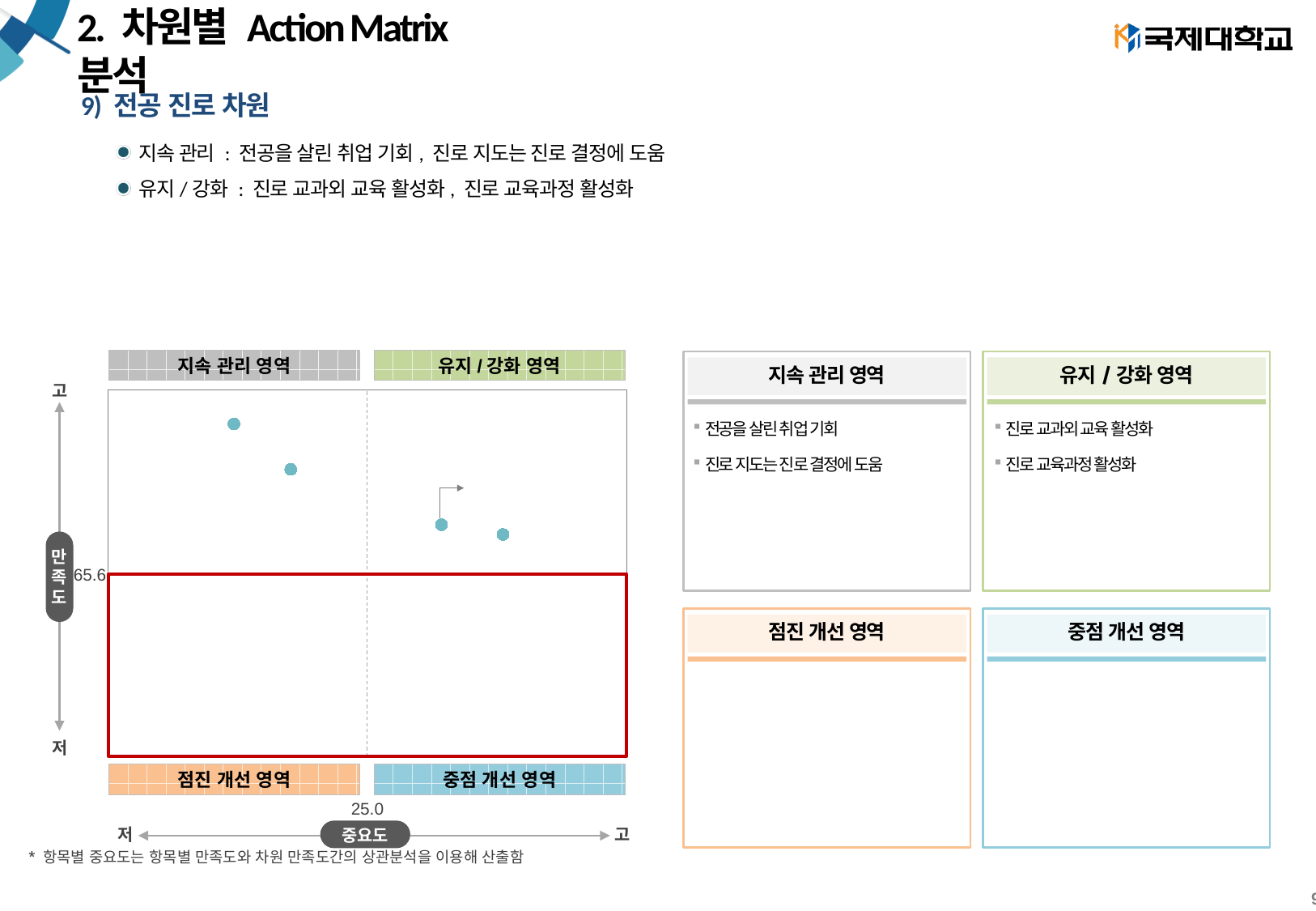

# 2. 차원별 Action Matrix 분석
9) 전공 진로 차원
지속 관리 : 전공을 살린 취업 기회, 진로 지도는 진로 결정에 도움
유지/강화 : 진로 교과외 교육 활성화, 진로 교육과정 활성화

### Chart

| Category | Y축 |
|---|---|
지속 관리 영역
유지/강화 영역

지속 관리 영역

유지/강화 영역

고
만
족
도
저
전공을 살린 취업 기회
진로 지도는 진로 결정에 도움

진로 교과외 교육 활성화
진로 교육과정 활성화

65.6

점진 개선 영역

중점 개선 영역

점진 개선 영역
중점 개선 영역
25.0
중요도
저
고
* 항목별 중요도는 항목별 만족도와 차원 만족도간의 상관분석을 이용해 산출함